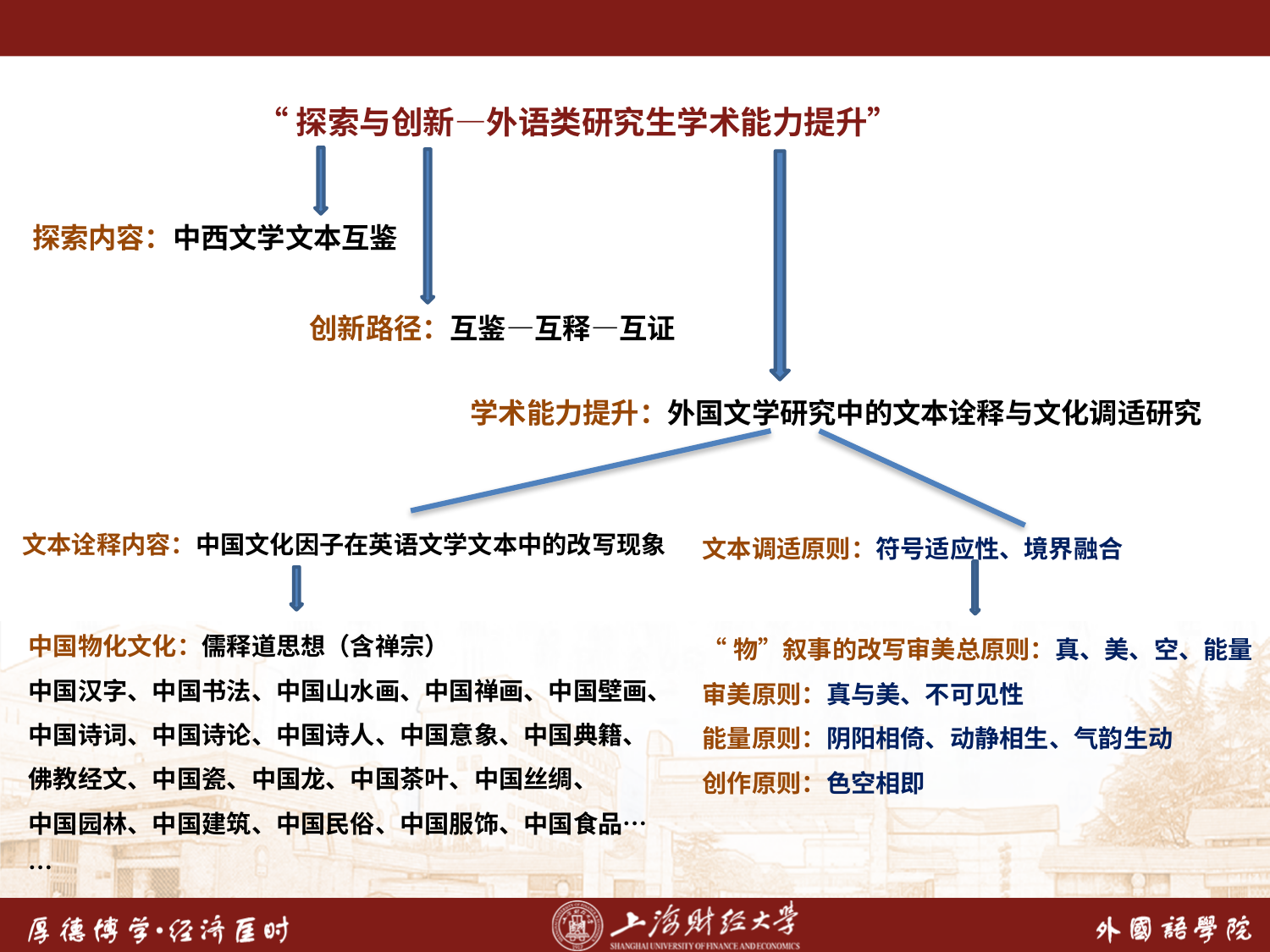

“探索与创新—外语类研究生学术能力提升”

探索内容：中西文学文本互鉴
创新路径：互鉴—互释—互证
学术能力提升：外国文学研究中的文本诠释与文化调适研究
文本调适原则：符号适应性、境界融合
文本诠释内容：中国文化因子在英语文学文本中的改写现象

中国物化文化：儒释道思想（含禅宗）
中国汉字、中国书法、中国山水画、中国禅画、中国壁画、中国诗词、中国诗论、中国诗人、中国意象、中国典籍、佛教经文、中国瓷、中国龙、中国茶叶、中国丝绸、
中国园林、中国建筑、中国民俗、中国服饰、中国食品……
“物”叙事的改写审美总原则：真、美、空、能量
审美原则：真与美、不可见性
能量原则：阴阳相倚、动静相生、气韵生动
创作原则：色空相即